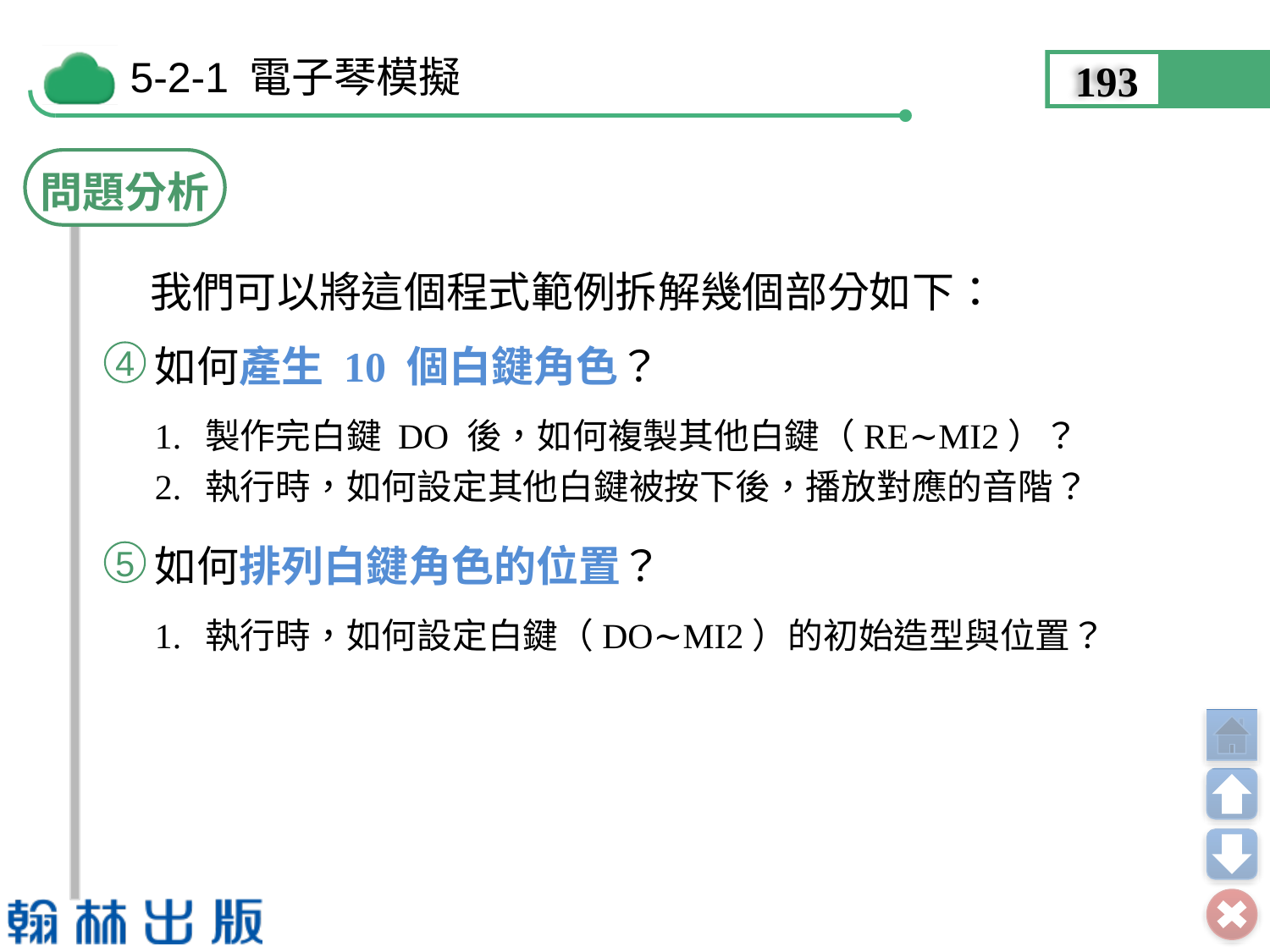

193
問題分析

我們可以將這個程式範例拆解幾個部分如下：
如何產生 10 個白鍵角色？
4
1.	製作完白鍵 DO 後，如何複製其他白鍵（RE∼MI2）？
2.	執行時，如何設定其他白鍵被按下後，播放對應的音階？
如何排列白鍵角色的位置？
5
1.	執行時，如何設定白鍵（DO∼MI2）的初始造型與位置？